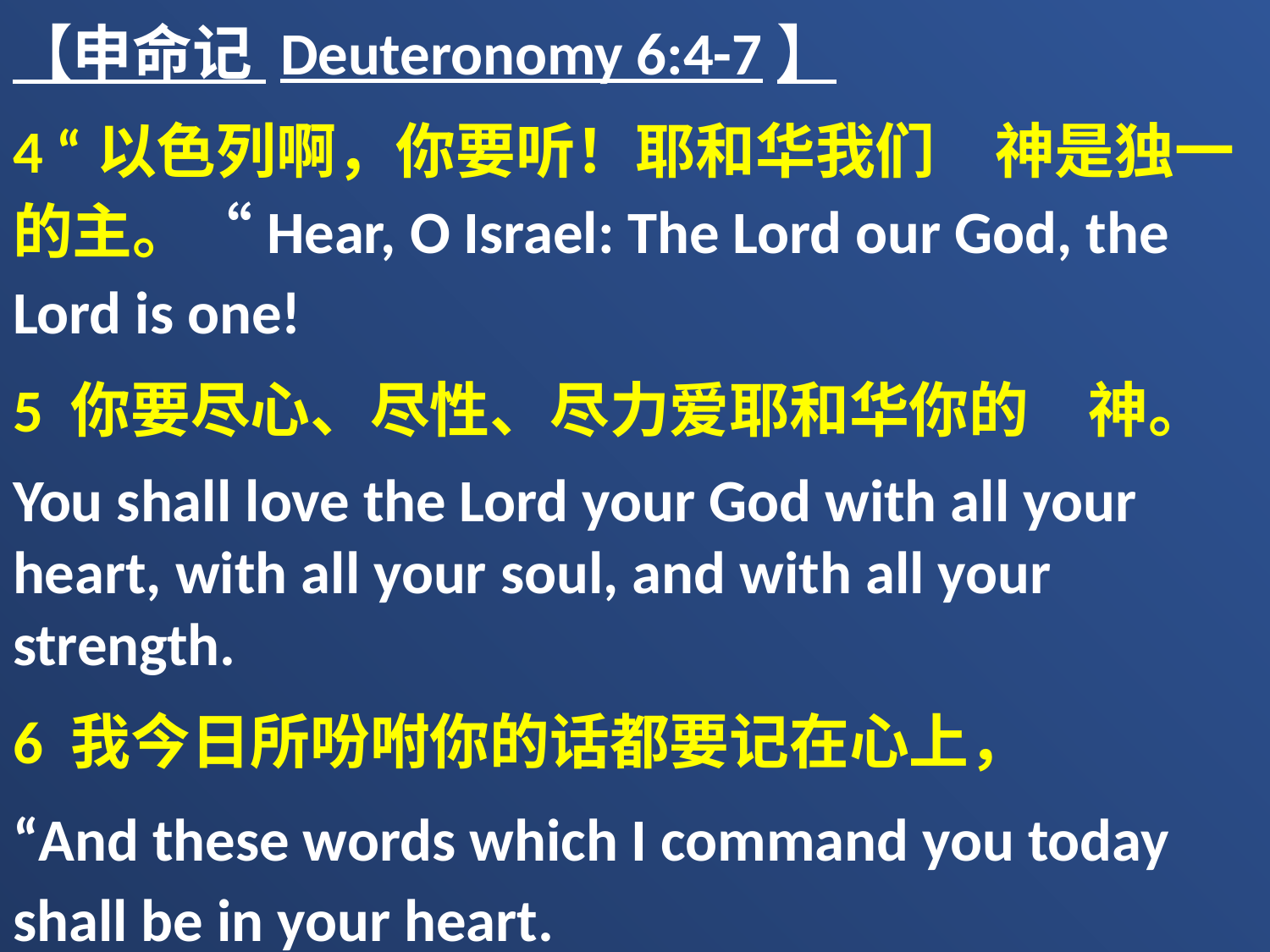

【申命记 Deuteronomy 6:4-7】
4 “以色列啊，你要听！耶和华我们　神是独一的主。“Hear, O Israel: The Lord our God, the Lord is one!
5 你要尽心、尽性、尽力爱耶和华你的　神。
You shall love the Lord your God with all your heart, with all your soul, and with all your strength.
6 我今日所吩咐你的话都要记在心上，
“And these words which I command you today shall be in your heart.